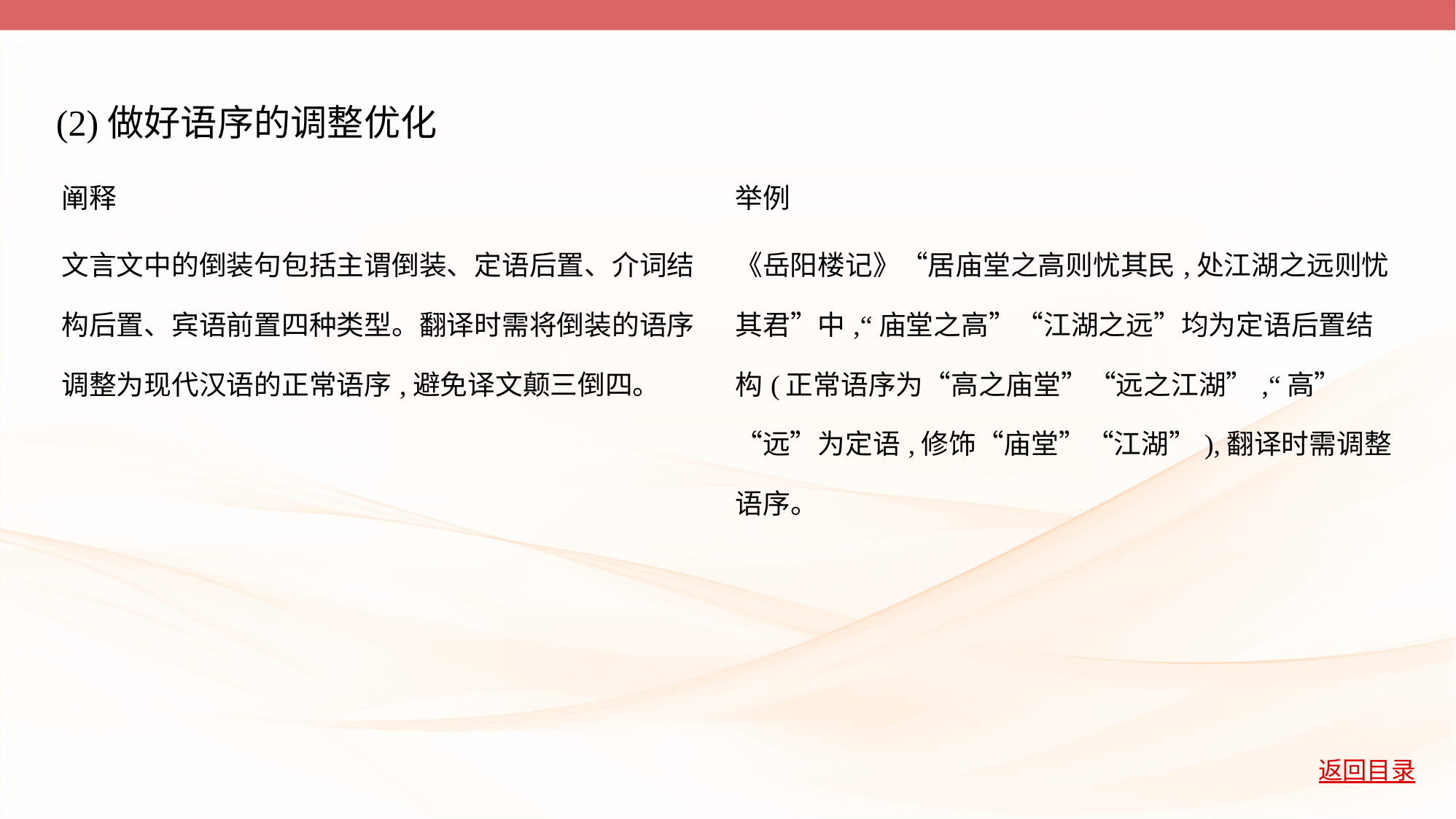

(2)做好语序的调整优化
| 阐释 | 举例 |
| --- | --- |
| 文言文中的倒装句包括主谓倒装、定语后置、介词结 构后置、宾语前置四种类型。翻译时需将倒装的语序 调整为现代汉语的正常语序,避免译文颠三倒四。 | 《岳阳楼记》“居庙堂之高则忧其民,处江湖之远则忧 其君”中,“庙堂之高”“江湖之远”均为定语后置结 构(正常语序为“高之庙堂”“远之江湖”,“高” “远”为定语,修饰“庙堂”“江湖”),翻译时需调整 语序。 |